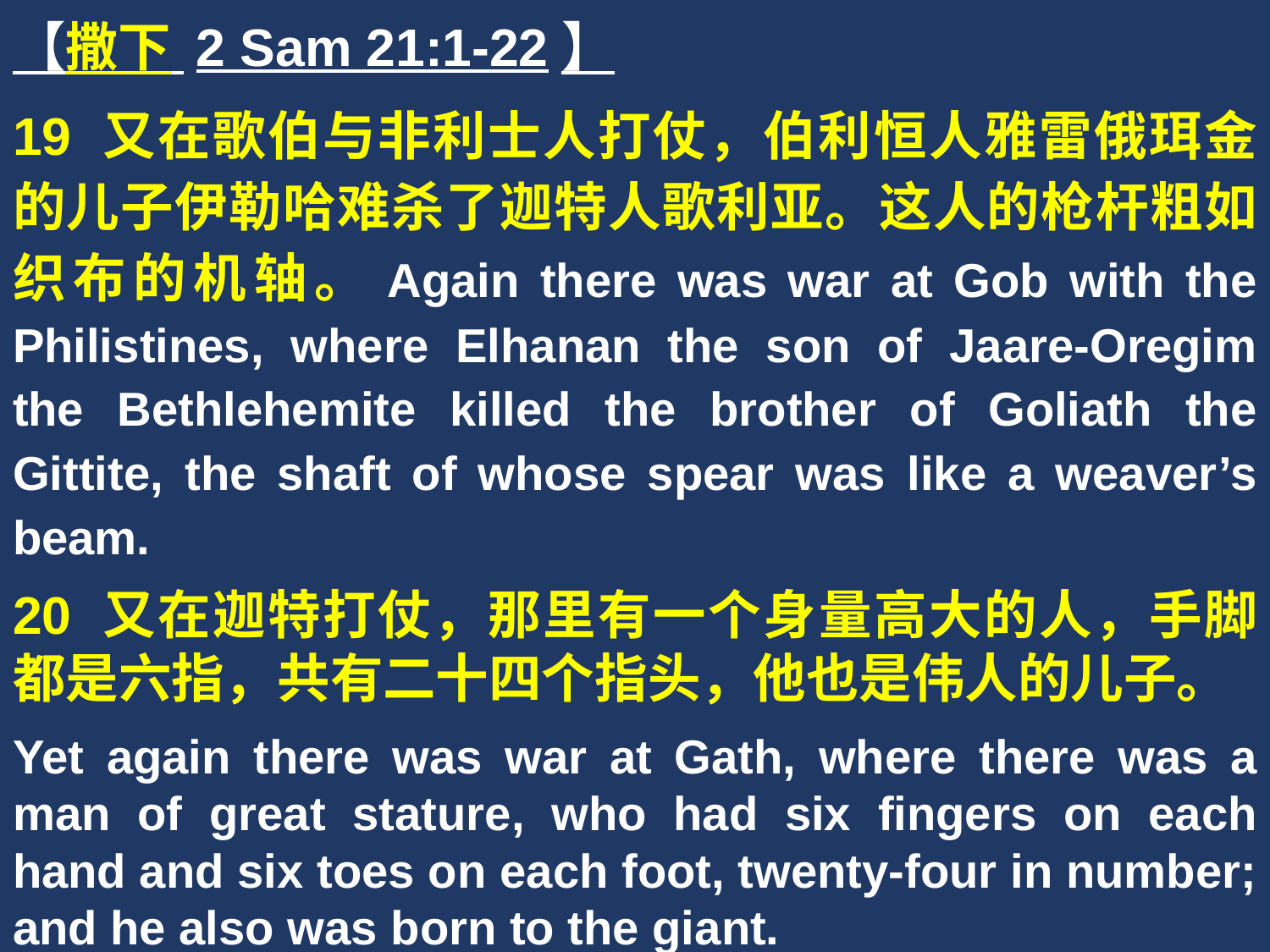

【撒下 2 Sam 21:1-22】
19 又在歌伯与非利士人打仗，伯利恒人雅雷俄珥金的儿子伊勒哈难杀了迦特人歌利亚。这人的枪杆粗如织布的机轴。Again there was war at Gob with the Philistines, where Elhanan the son of Jaare-Oregim the Bethlehemite killed the brother of Goliath the Gittite, the shaft of whose spear was like a weaver’s beam.
20 又在迦特打仗，那里有一个身量高大的人，手脚都是六指，共有二十四个指头，他也是伟人的儿子。
Yet again there was war at Gath, where there was a man of great stature, who had six fingers on each hand and six toes on each foot, twenty-four in number; and he also was born to the giant.